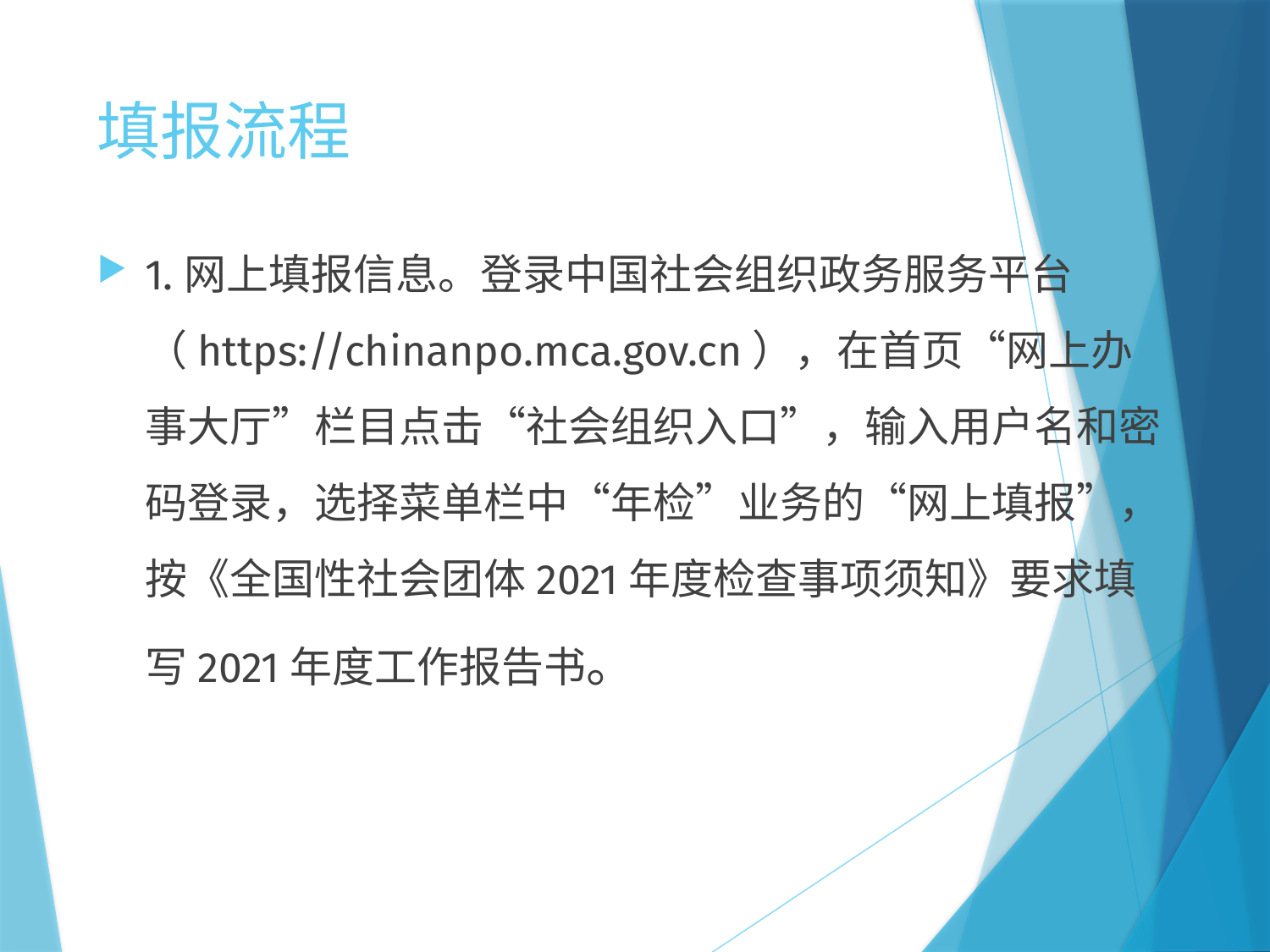

# 填报流程
1.网上填报信息。登录中国社会组织政务服务平台（https://chinanpo.mca.gov.cn），在首页“网上办事大厅”栏目点击“社会组织入口”，输入用户名和密码登录，选择菜单栏中“年检”业务的“网上填报”，按《全国性社会团体2021年度检查事项须知》要求填写2021年度工作报告书。